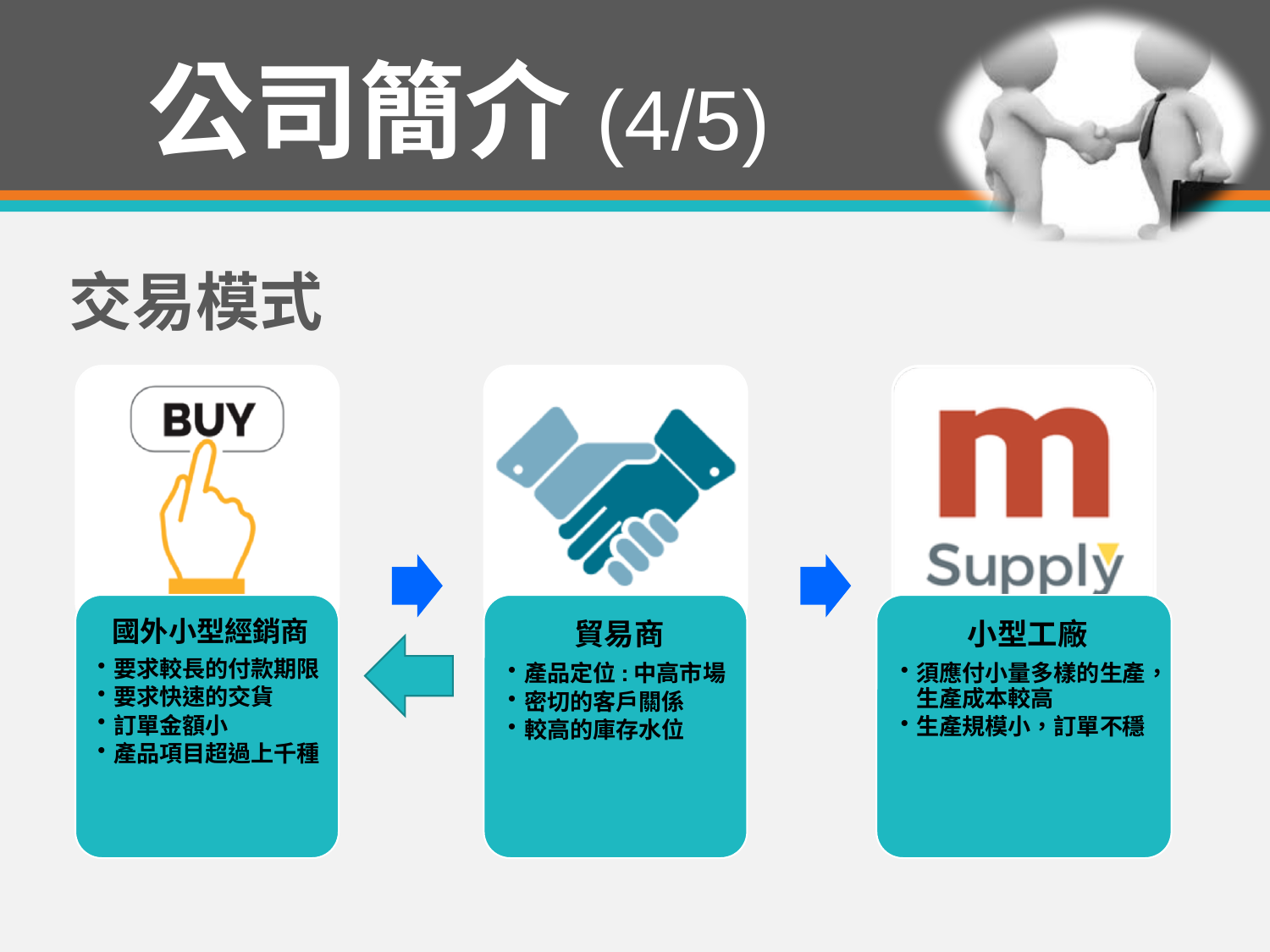

# 公司簡介(4/5)
國外小型經銷商
要求較長的付款期限
要求快速的交貨
訂單金額小
產品項目超過上千種

貿易商
產品定位:中高市場
密切的客戶關係
較高的庫存水位

小型工廠
須應付小量多樣的生產，生產成本較高
生產規模小，訂單不穩
交易模式